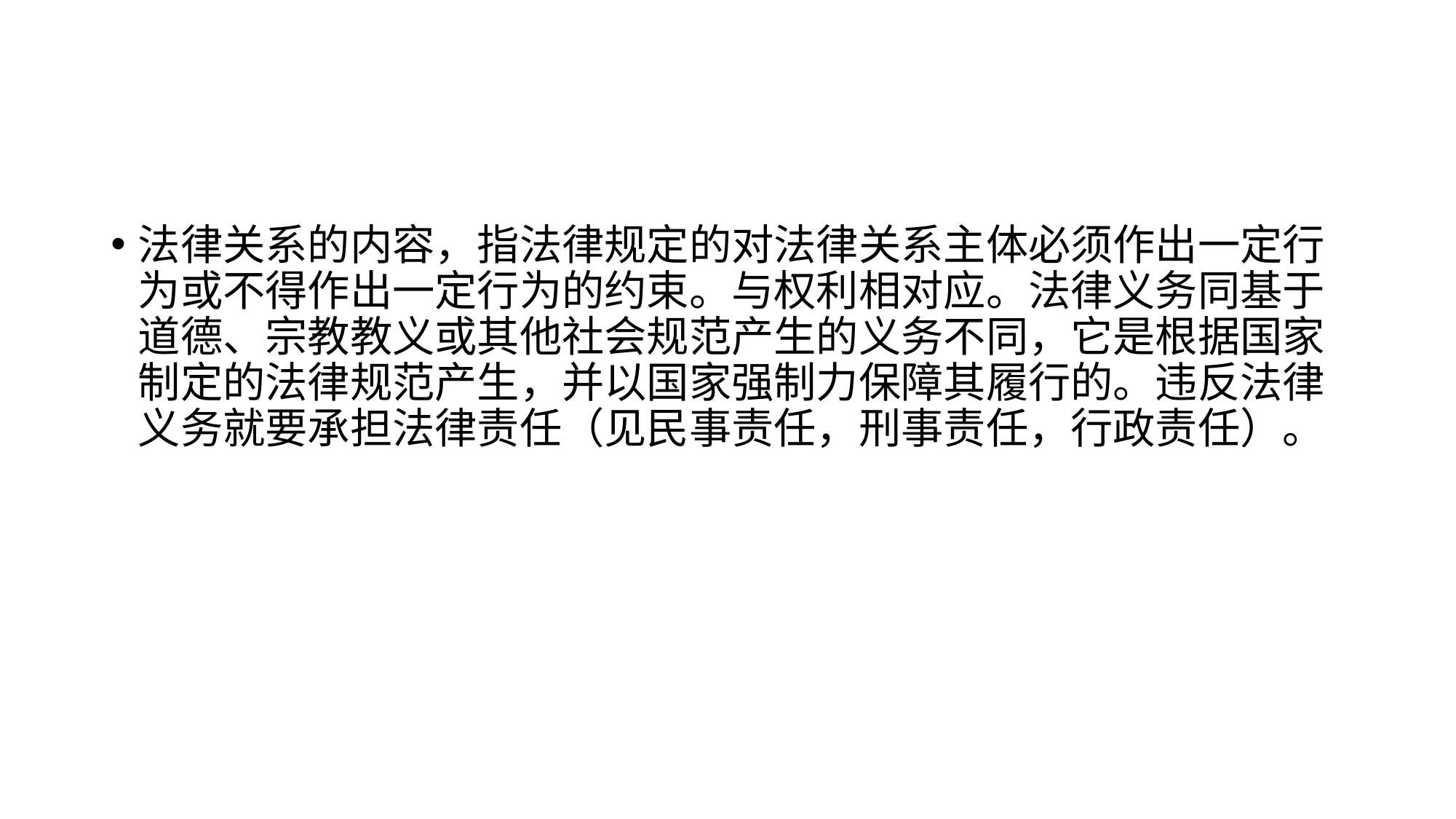

#
法律关系的内容，指法律规定的对法律关系主体必须作出一定行为或不得作出一定行为的约束。与权利相对应。法律义务同基于道德、宗教教义或其他社会规范产生的义务不同，它是根据国家制定的法律规范产生，并以国家强制力保障其履行的。违反法律义务就要承担法律责任（见民事责任，刑事责任，行政责任）。